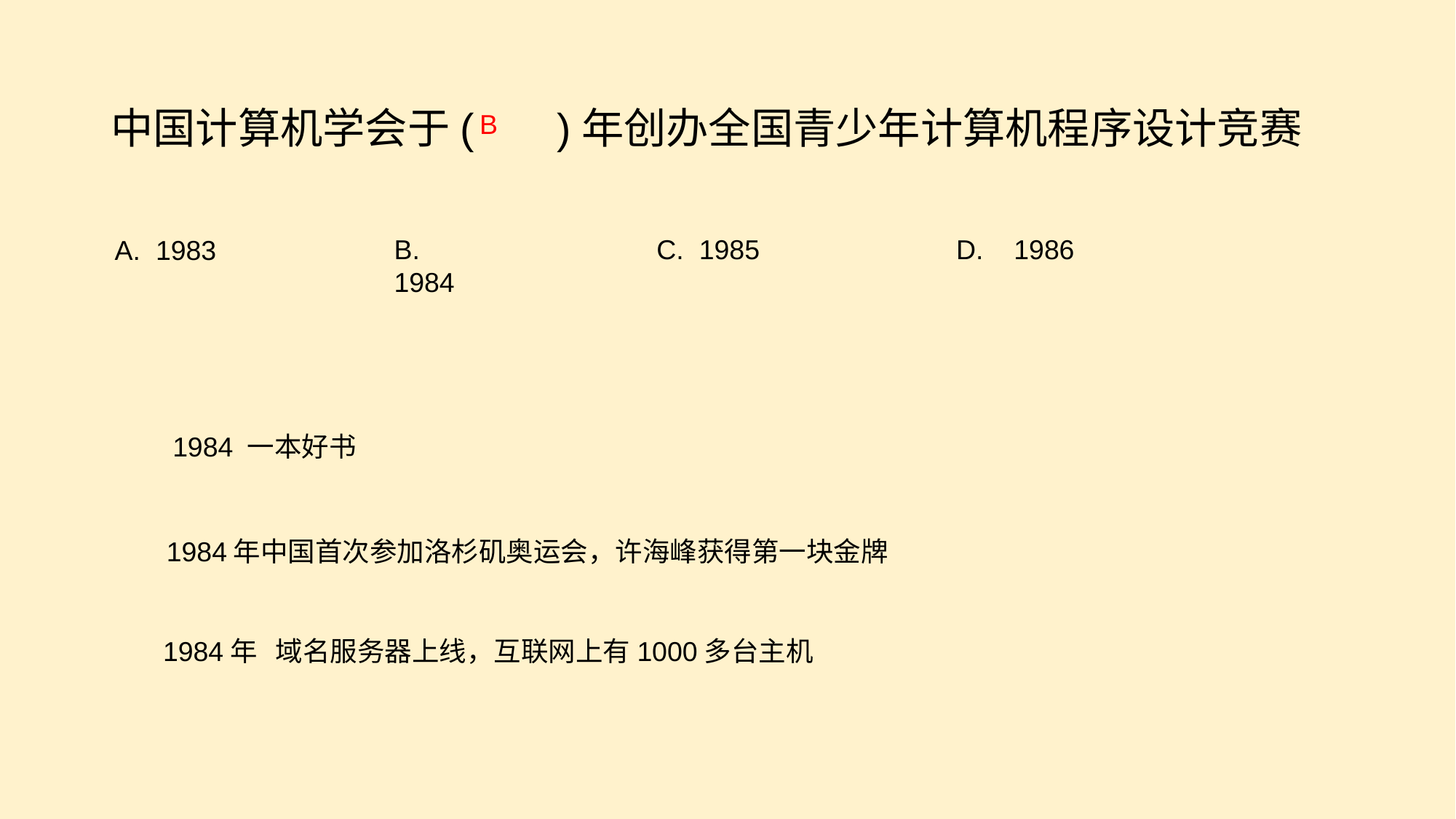

中国计算机学会于(       )年创办全国青少年计算机程序设计竞赛
B
B.   1984
C.  1985
D.    1986
A.  1983
1984 一本好书
1984年中国首次参加洛杉矶奥运会，许海峰获得第一块金牌
1984年   域名服务器上线，互联网上有1000多台主机